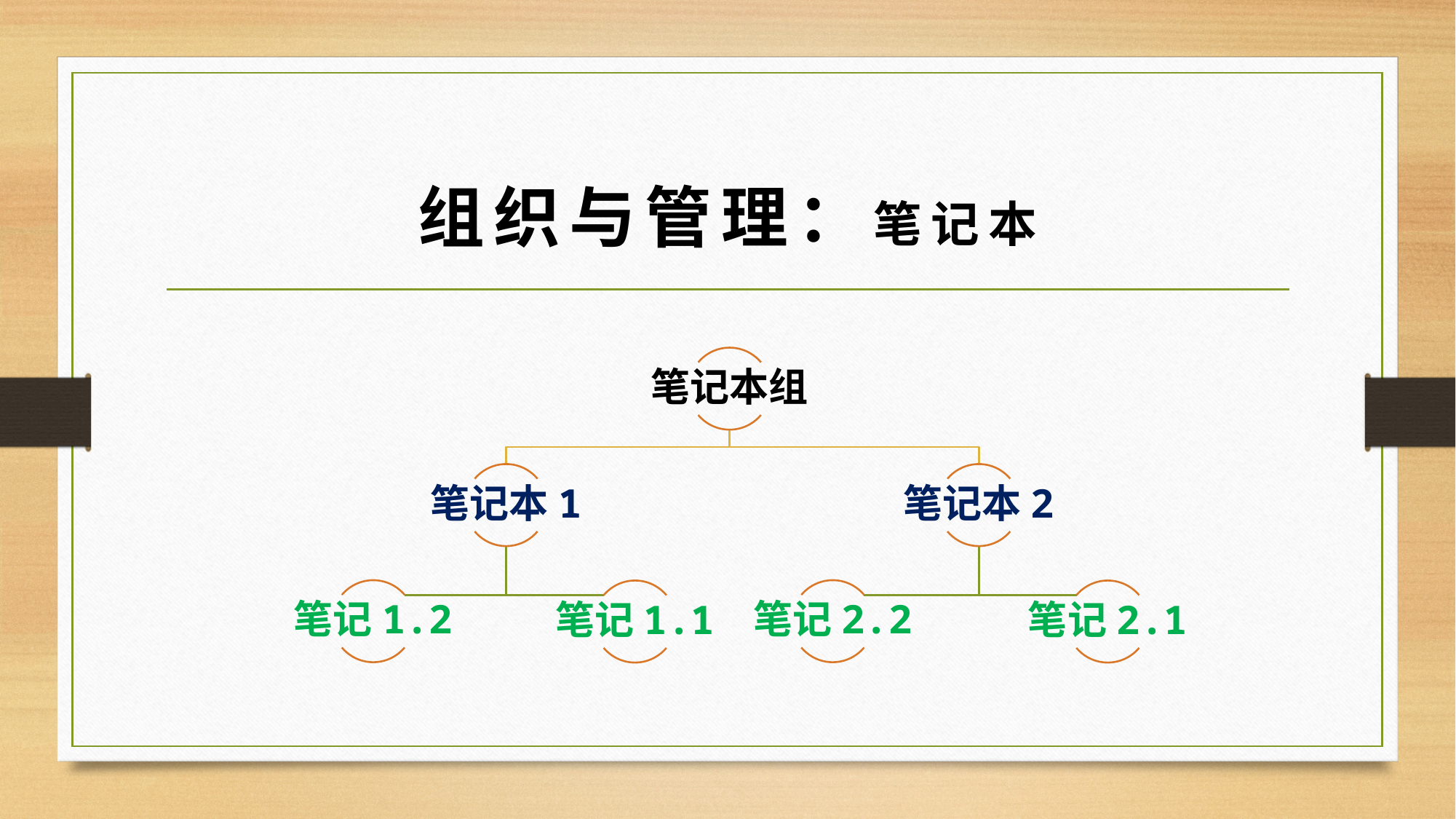

# 组织与管理：笔记本
笔记本组
笔记本1
笔记1.1
笔记1.2
笔记本2
笔记2.1
笔记2.2